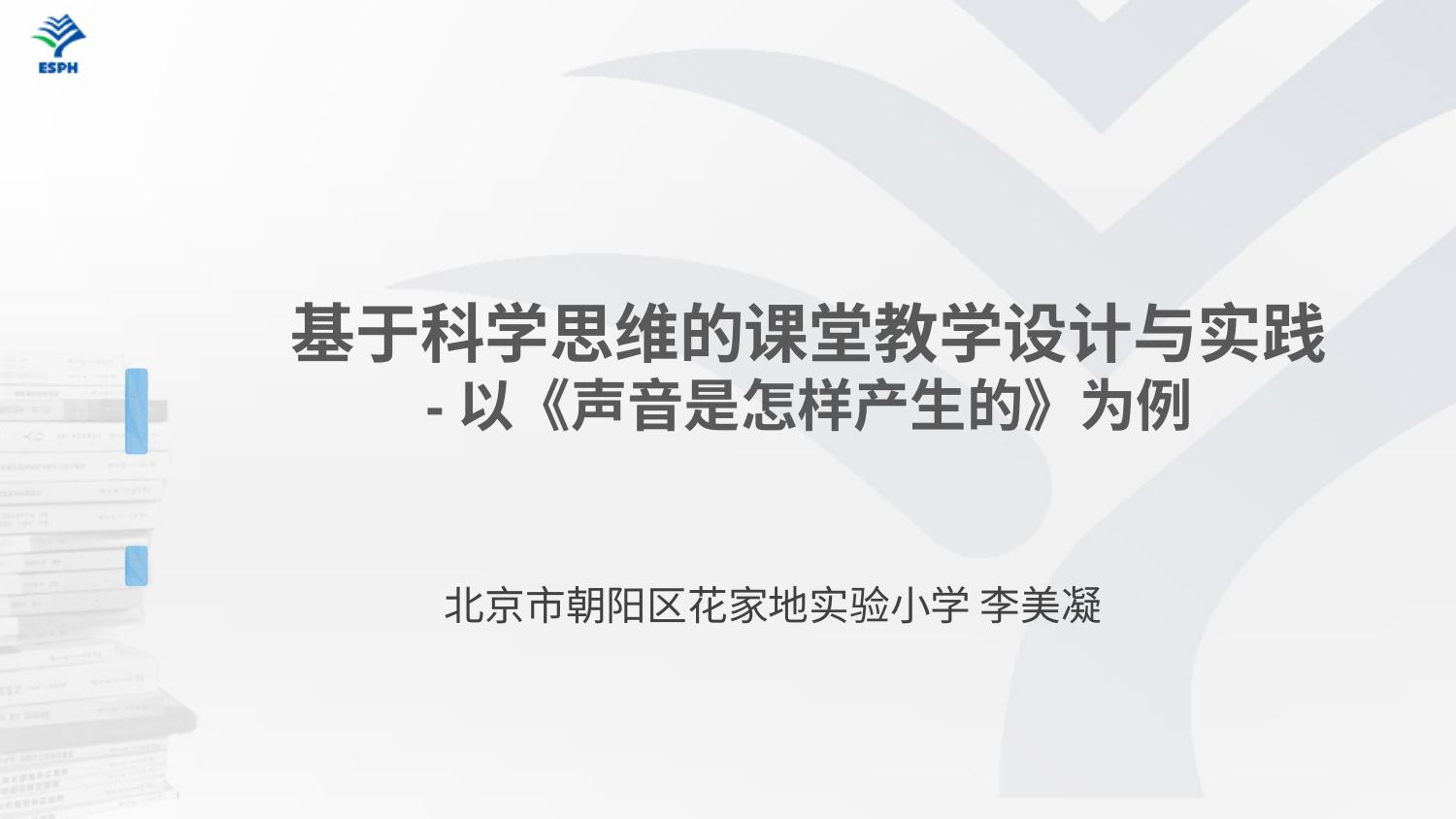

基于科学思维的课堂教学设计与实践
-以《声音是怎样产生的》为例

 北京市朝阳区花家地实验小学 李美凝